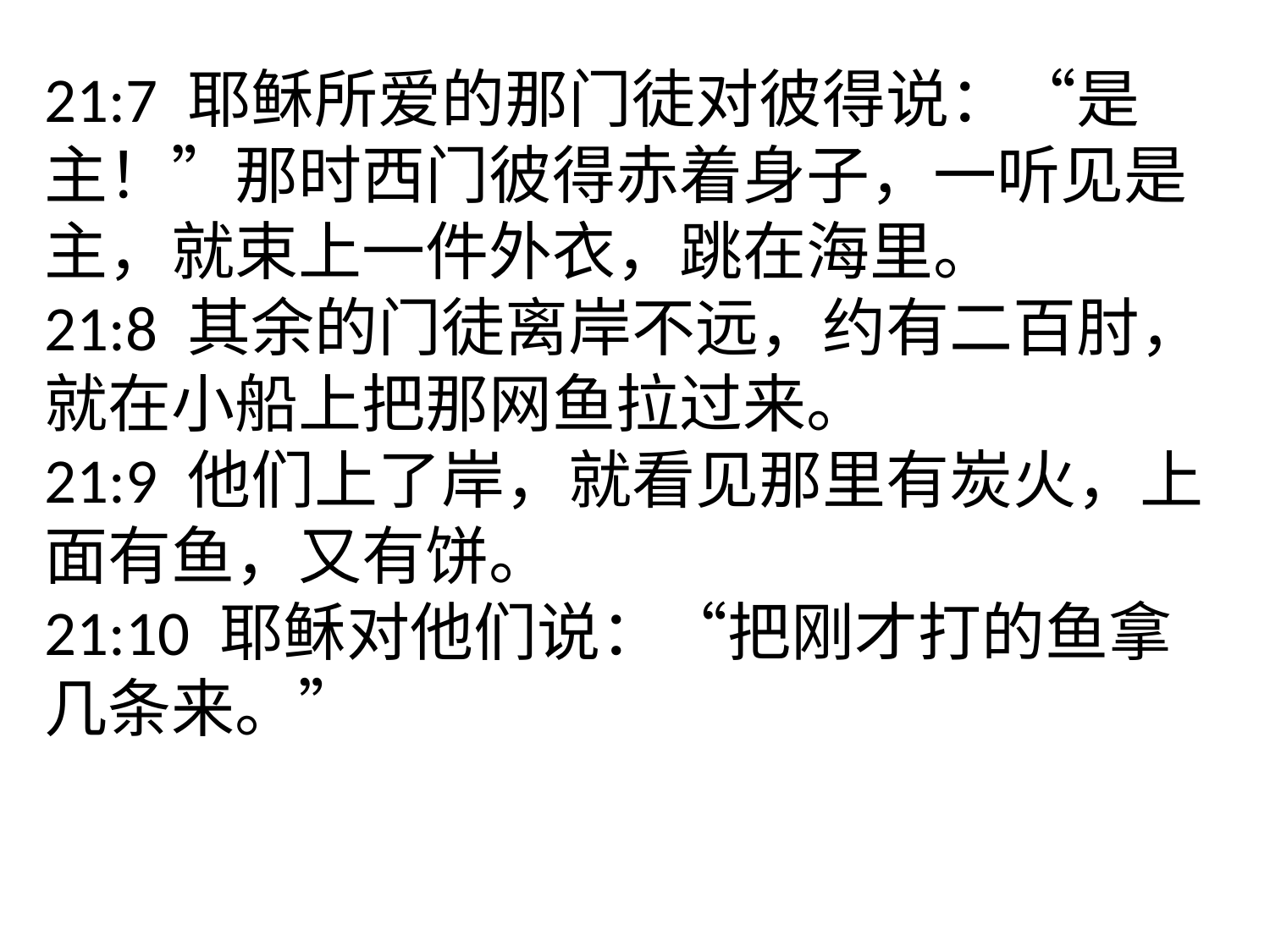

21:7 耶稣所爱的那门徒对彼得说：“是主！”那时西门彼得赤着身子，一听见是主，就束上一件外衣，跳在海里。
21:8 其余的门徒离岸不远，约有二百肘，就在小船上把那网鱼拉过来。
21:9 他们上了岸，就看见那里有炭火，上面有鱼，又有饼。
21:10 耶稣对他们说：“把刚才打的鱼拿几条来。”